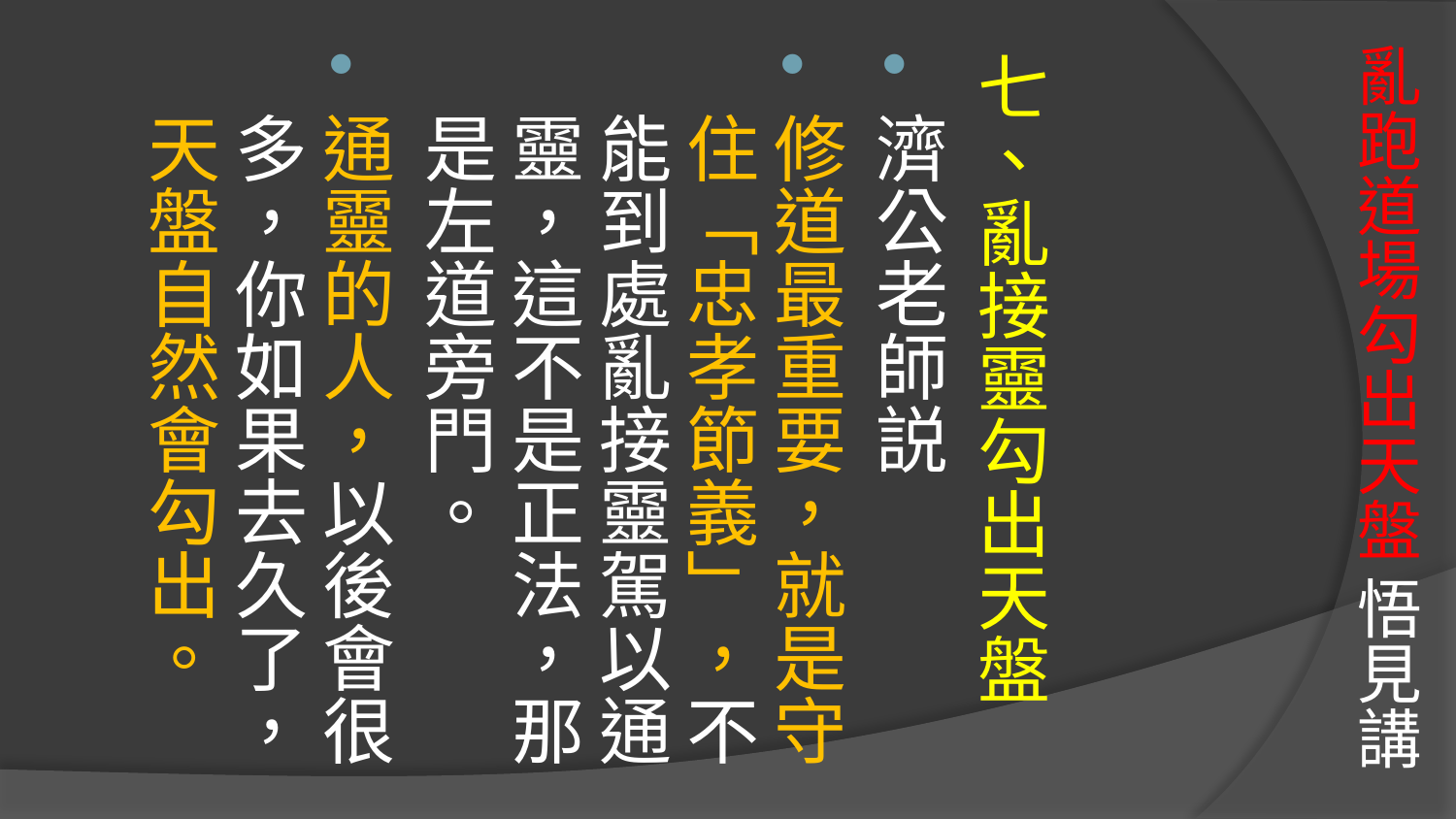

# 亂跑道場勾出天盤 悟見講
七、亂接靈勾出天盤
濟公老師説
修道最重要，就是守住「忠孝節義」，不能到處亂接靈駕以通靈，這不是正法，那是左道旁門。
通靈的人，以後會很多，你如果去久了，天盤自然會勾出。